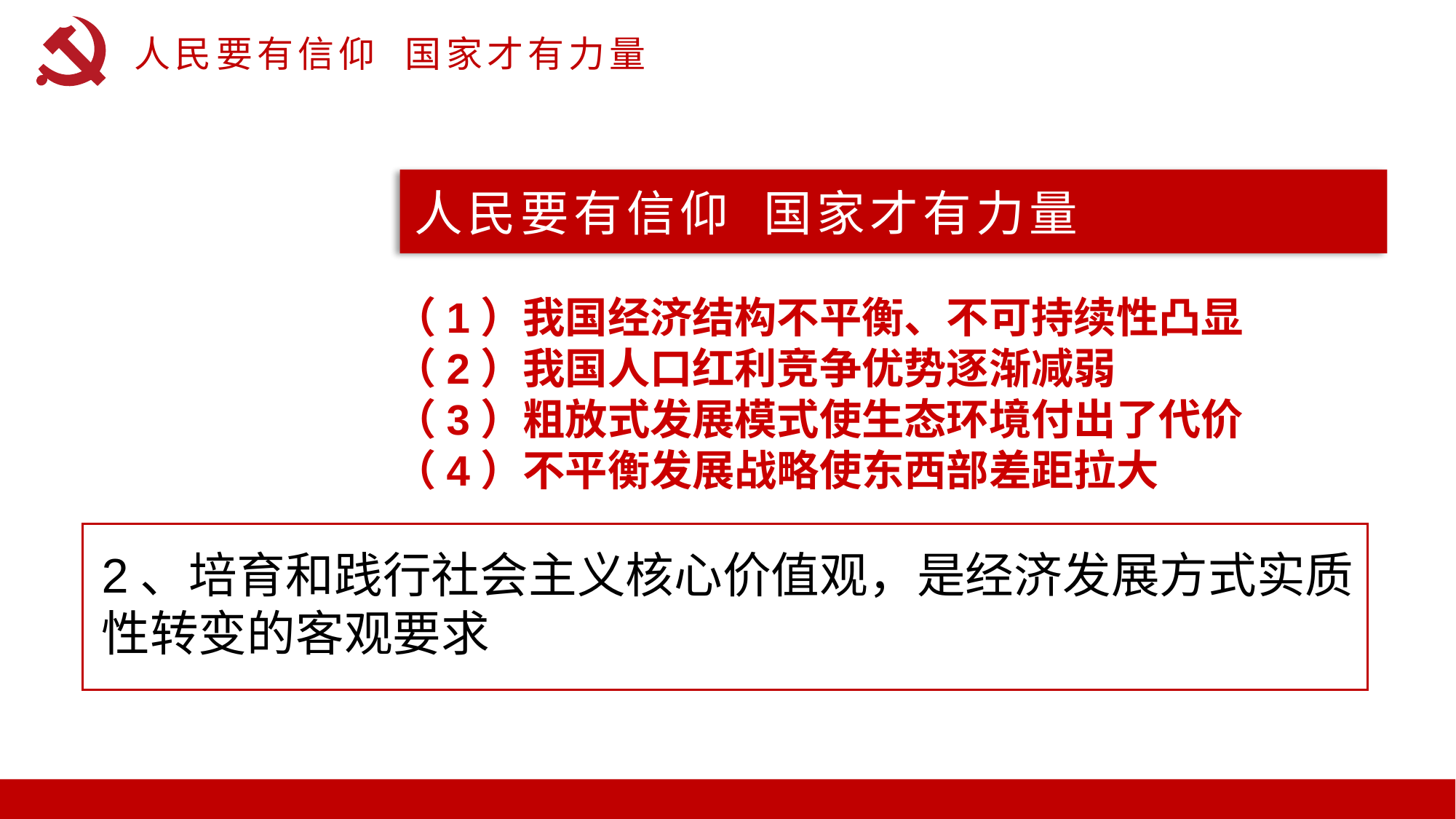

人民要有信仰  国家才有力量

人民要有信仰  国家才有力量
（1）我国经济结构不平衡、不可持续性凸显
（2）我国人口红利竞争优势逐渐减弱
（3）粗放式发展模式使生态环境付出了代价
（4）不平衡发展战略使东西部差距拉大

2、培育和践行社会主义核心价值观，是经济发展方式实质性转变的客观要求